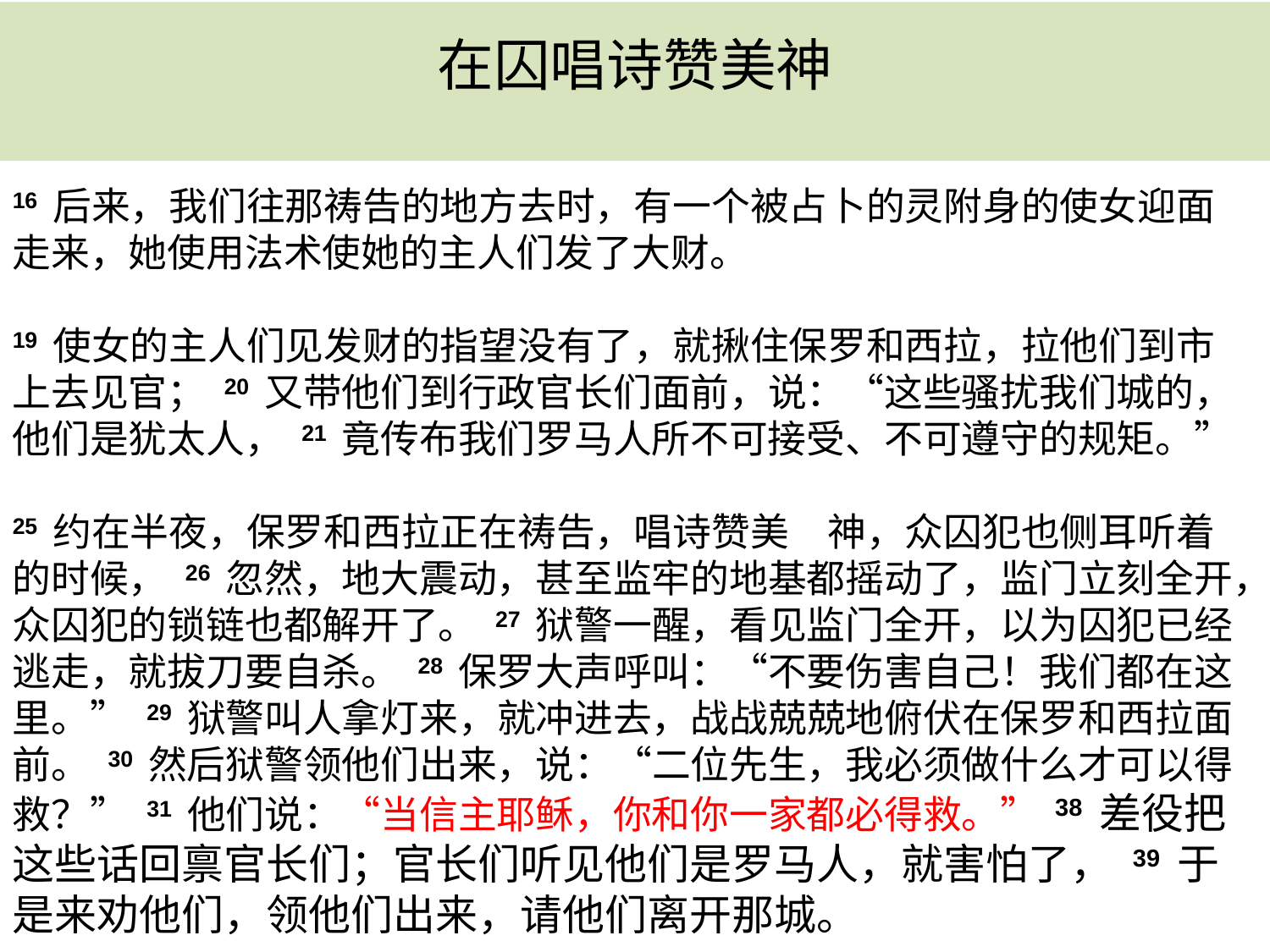

# 在囚唱诗赞美神
16 后来，我们往那祷告的地方去时，有一个被占卜的灵附身的使女迎面走来，她使用法术使她的主人们发了大财。

19 使女的主人们见发财的指望没有了，就揪住保罗和西拉，拉他们到市上去见官； 20 又带他们到行政官长们面前，说：“这些骚扰我们城的，他们是犹太人， 21 竟传布我们罗马人所不可接受、不可遵守的规矩。”

25 约在半夜，保罗和西拉正在祷告，唱诗赞美　神，众囚犯也侧耳听着的时候， 26 忽然，地大震动，甚至监牢的地基都摇动了，监门立刻全开，众囚犯的锁链也都解开了。 27 狱警一醒，看见监门全开，以为囚犯已经逃走，就拔刀要自杀。 28 保罗大声呼叫：“不要伤害自己！我们都在这里。” 29 狱警叫人拿灯来，就冲进去，战战兢兢地俯伏在保罗和西拉面前。 30 然后狱警领他们出来，说：“二位先生，我必须做什么才可以得救？” 31 他们说：“当信主耶稣，你和你一家都必得救。” 38 差役把这些话回禀官长们；官长们听见他们是罗马人，就害怕了， 39 于是来劝他们，领他们出来，请他们离开那城。